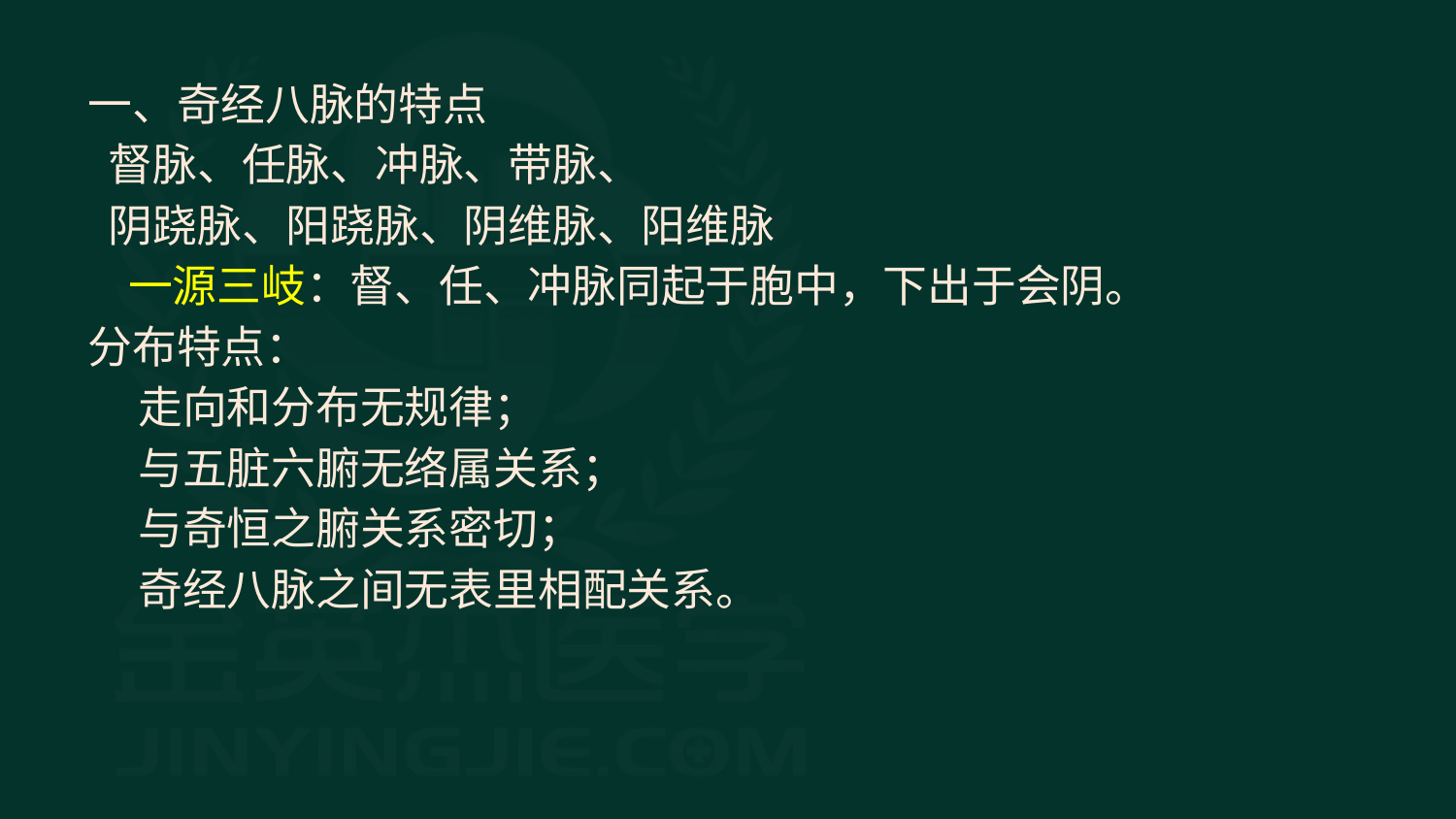

一、奇经八脉的特点
 督脉、任脉、冲脉、带脉、
 阴跷脉、阳跷脉、阴维脉、阳维脉
   一源三岐：督、任、冲脉同起于胞中，下出于会阴。
分布特点：
    走向和分布无规律；
    与五脏六腑无络属关系；
    与奇恒之腑关系密切；
    奇经八脉之间无表里相配关系。